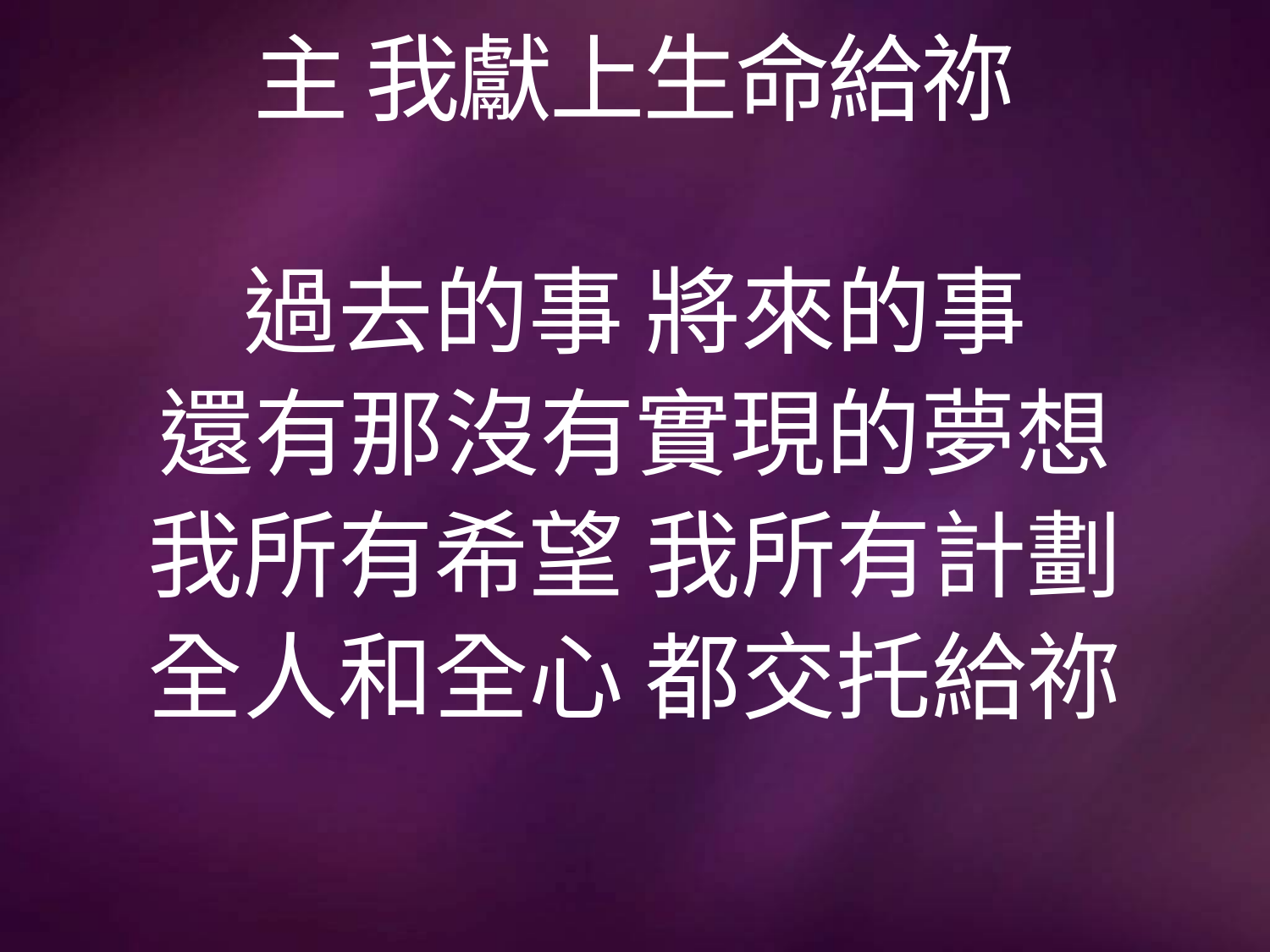

# 主 我獻上生命給祢
過去的事 將來的事
還有那沒有實現的夢想
我所有希望 我所有計劃
全人和全心 都交托給祢